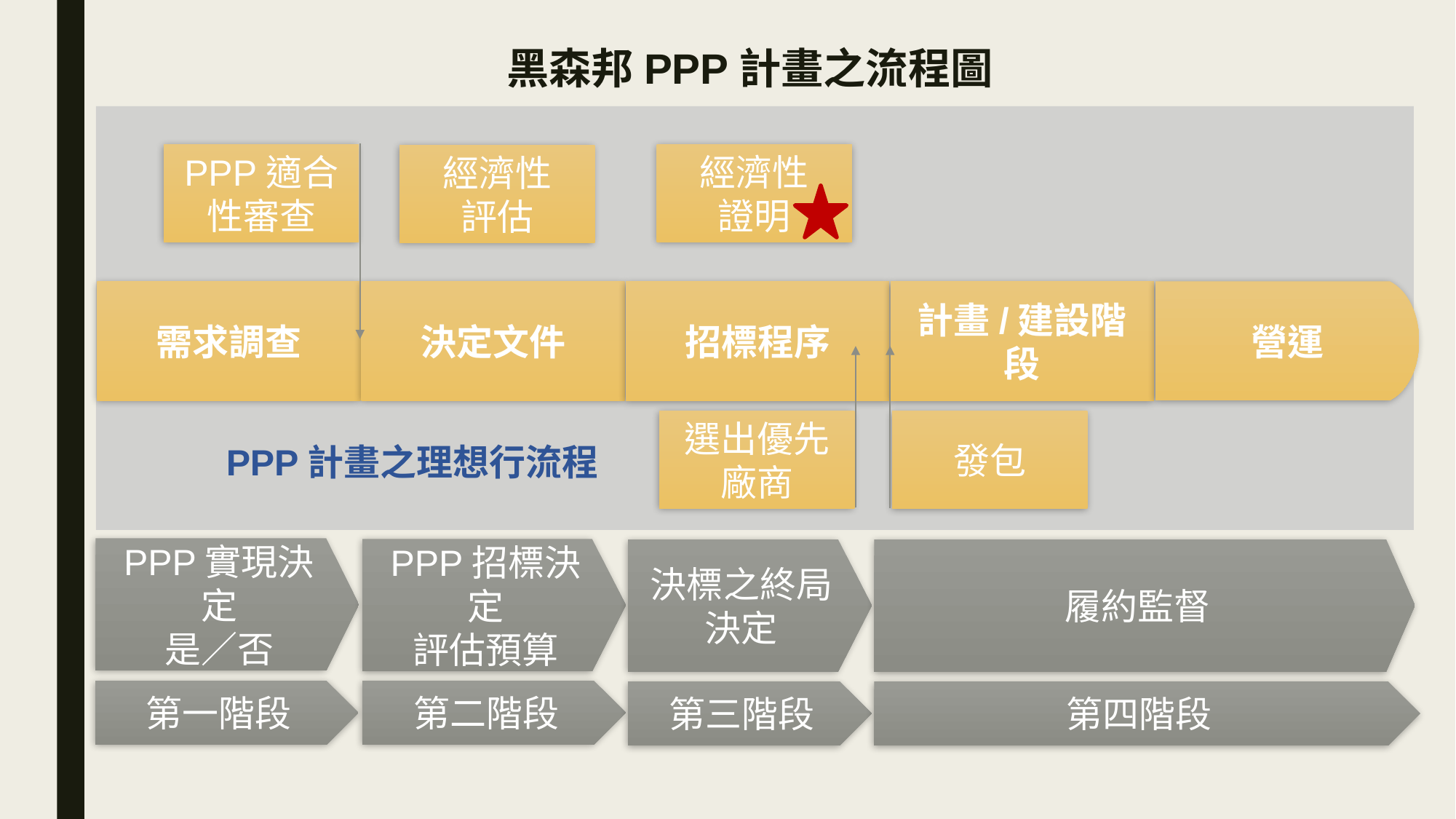

黑森邦PPP計畫之流程圖
裡
PPP適合性審查
經濟性
證明
經濟性
評估
營運
需求調查
決定文件
招標程序
計畫/建設階段
選出優先廠商
發包
PPP計畫之理想行流程
PPP實現決定
是／否
PPP招標決定
評估預算
履約監督
決標之終局決定
第一階段
第二階段
第四階段
第三階段